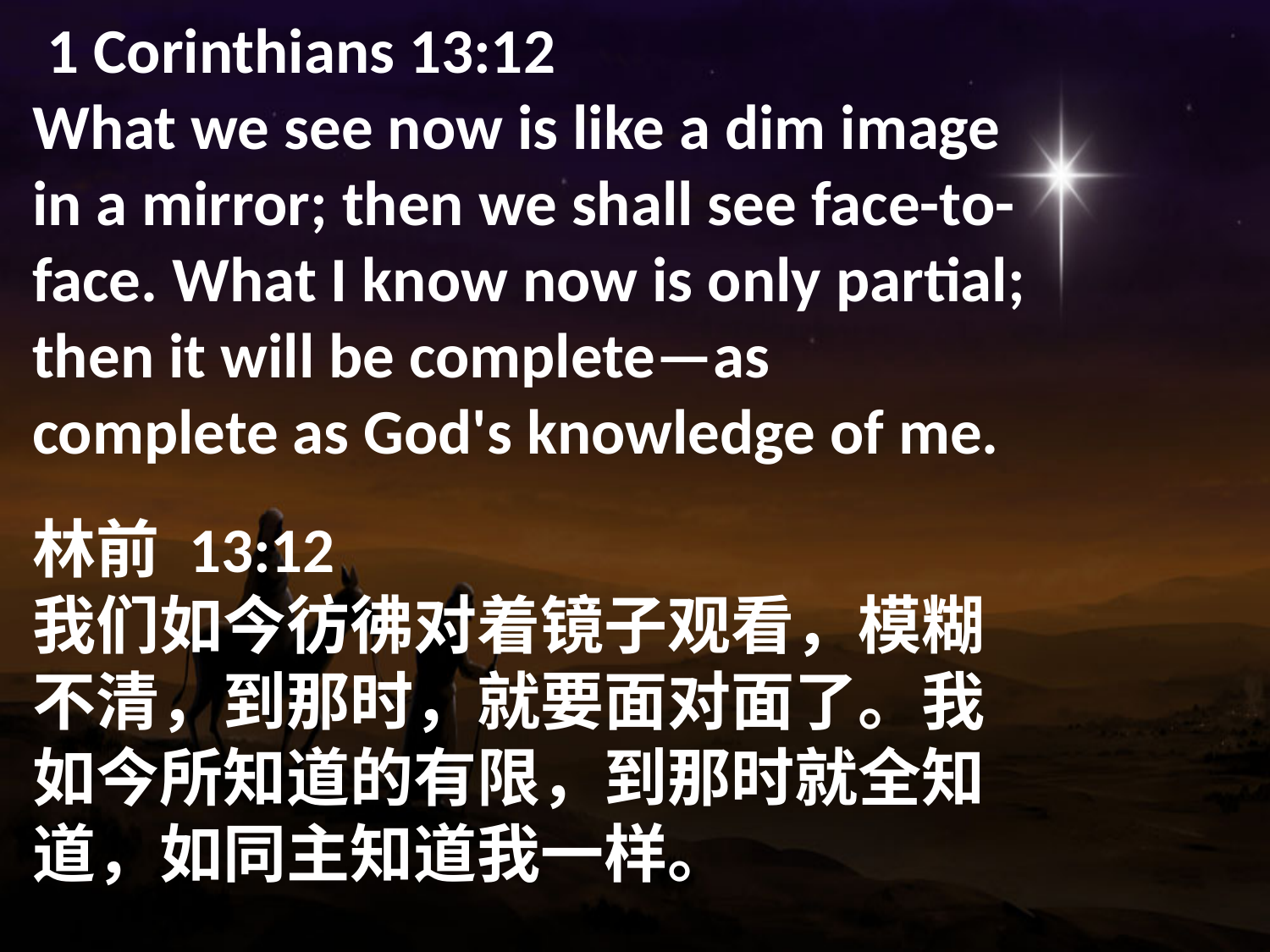

1 Corinthians 13:12
What we see now is like a dim image in a mirror; then we shall see face-to-face. What I know now is only partial; then it will be complete—as complete as God's knowledge of me.

林前 13:12
我们如今彷彿对着镜子观看，模糊不清，到那时，就要面对面了。我如今所知道的有限，到那时就全知道，如同主知道我一样。